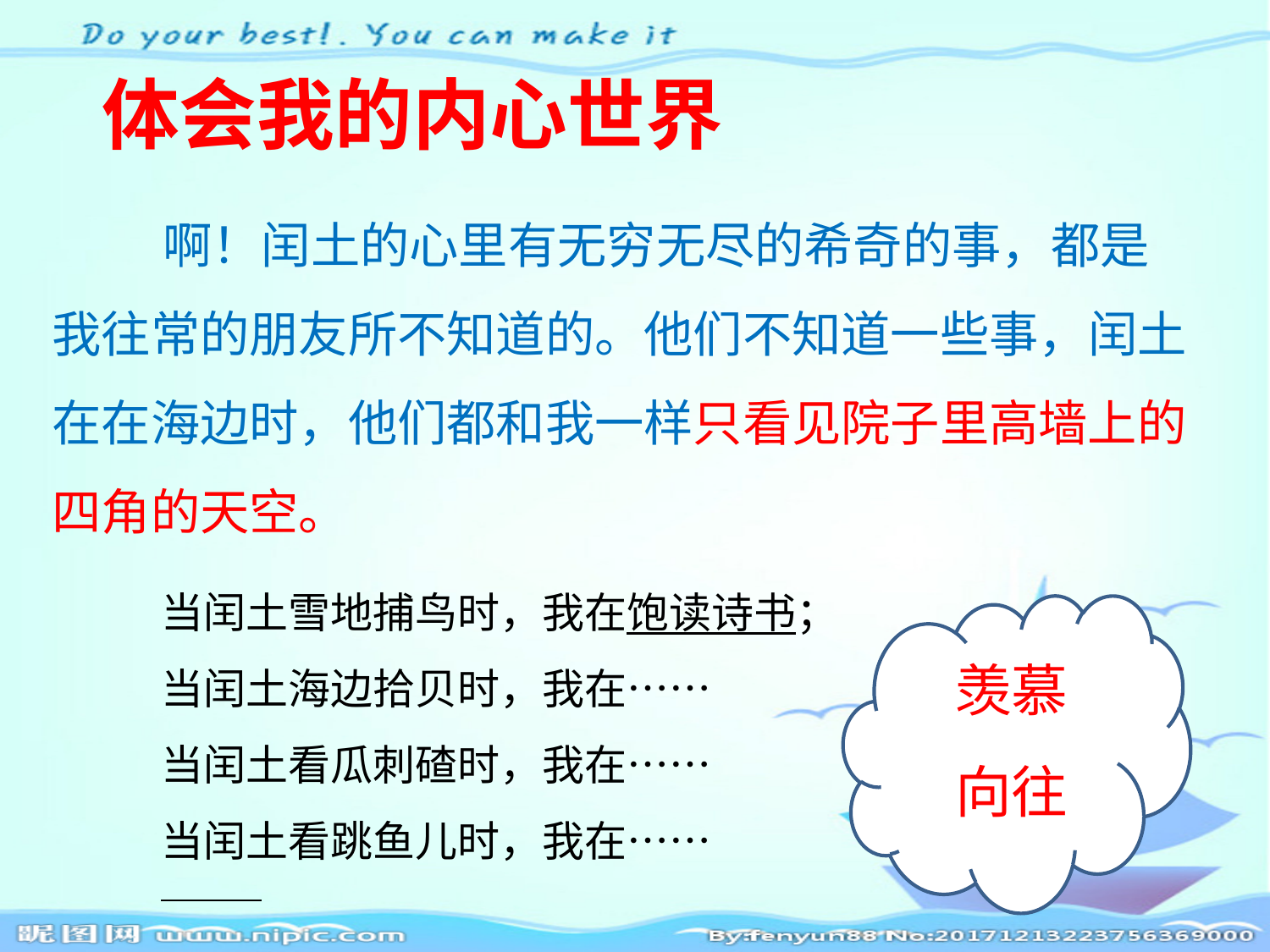

体会我的内心世界
         啊！闰土的心里有无穷无尽的希奇的事，都是我往常的朋友所不知道的。他们不知道一些事，闰土在在海边时，他们都和我一样只看见院子里高墙上的四角的天空。
当闰土雪地捕鸟时，我在饱读诗书；
当闰土海边拾贝时，我在……
当闰土看瓜刺碴时，我在……
当闰土看跳鱼儿时，我在……

羡慕向往